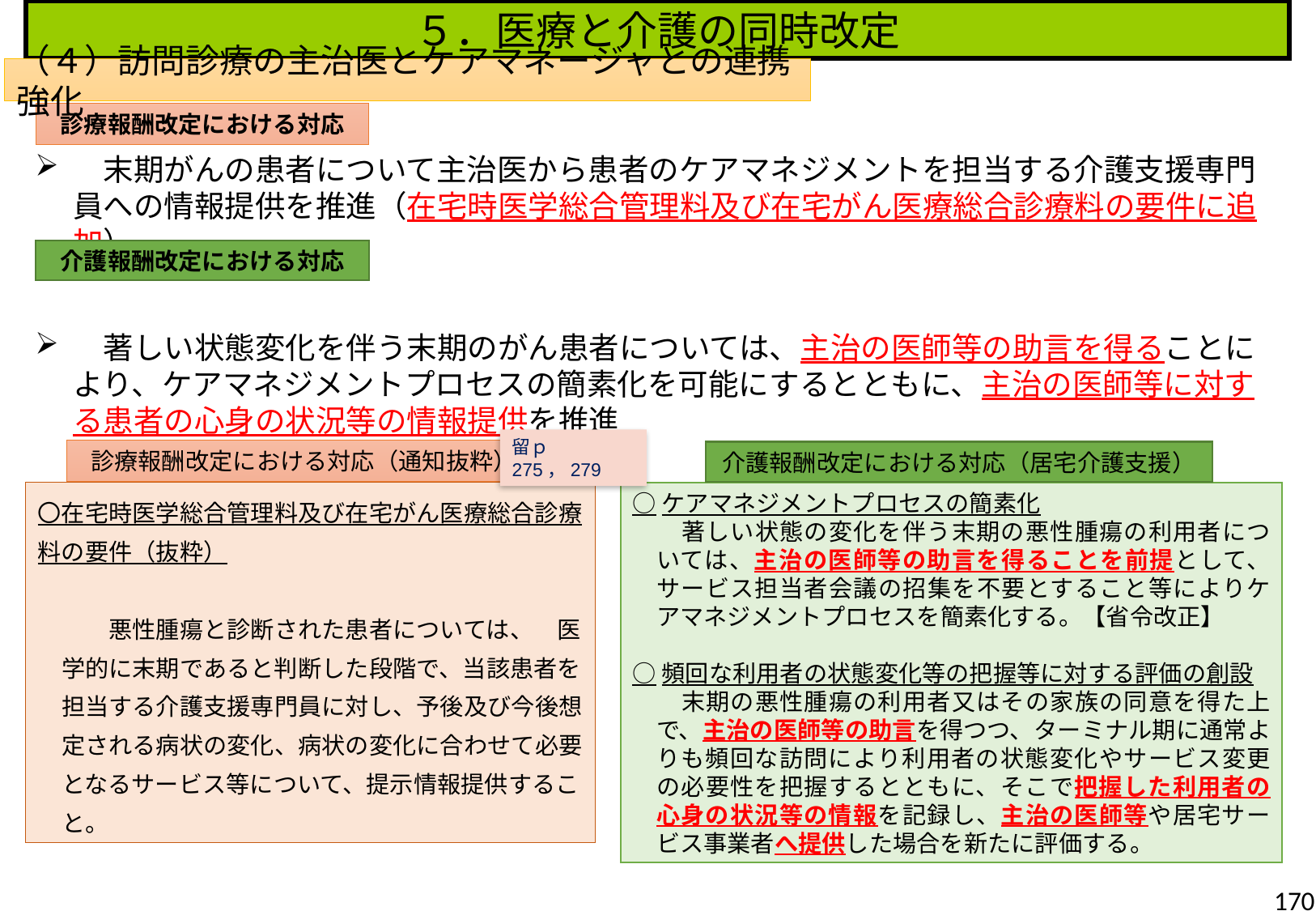

５．医療と介護の同時改定
（４）訪問診療の主治医とケアマネージャとの連携強化
診療報酬改定における対応
　末期がんの患者について主治医から患者のケアマネジメントを担当する介護支援専門員への情報提供を推進（在宅時医学総合管理料及び在宅がん医療総合診療料の要件に追加）

　著しい状態変化を伴う末期のがん患者については、主治の医師等の助言を得ることにより、ケアマネジメントプロセスの簡素化を可能にするとともに、主治の医師等に対する患者の心身の状況等の情報提供を推進
介護報酬改定における対応
留ｐ275，279
診療報酬改定における対応（通知抜粋）
介護報酬改定における対応（居宅介護支援）
〇在宅時医学総合管理料及び在宅がん医療総合診療料の要件（抜粋）

　　　悪性腫瘍と診断された患者については、　医学的に末期であると判断した段階で、当該患者を担当する介護支援専門員に対し、予後及び今後想定される病状の変化、病状の変化に合わせて必要となるサービス等について、提示情報提供すること。
○ケアマネジメントプロセスの簡素化
　　著しい状態の変化を伴う末期の悪性腫瘍の利用者については、主治の医師等の助言を得ることを前提として、サービス担当者会議の招集を不要とすること等によりケアマネジメントプロセスを簡素化する。【省令改正】

○頻回な利用者の状態変化等の把握等に対する評価の創設
　　末期の悪性腫瘍の利用者又はその家族の同意を得た上で、主治の医師等の助言を得つつ、ターミナル期に通常よりも頻回な訪問により利用者の状態変化やサービス変更の必要性を把握するとともに、そこで把握した利用者の心身の状況等の情報を記録し、主治の医師等や居宅サービス事業者へ提供した場合を新たに評価する。
170